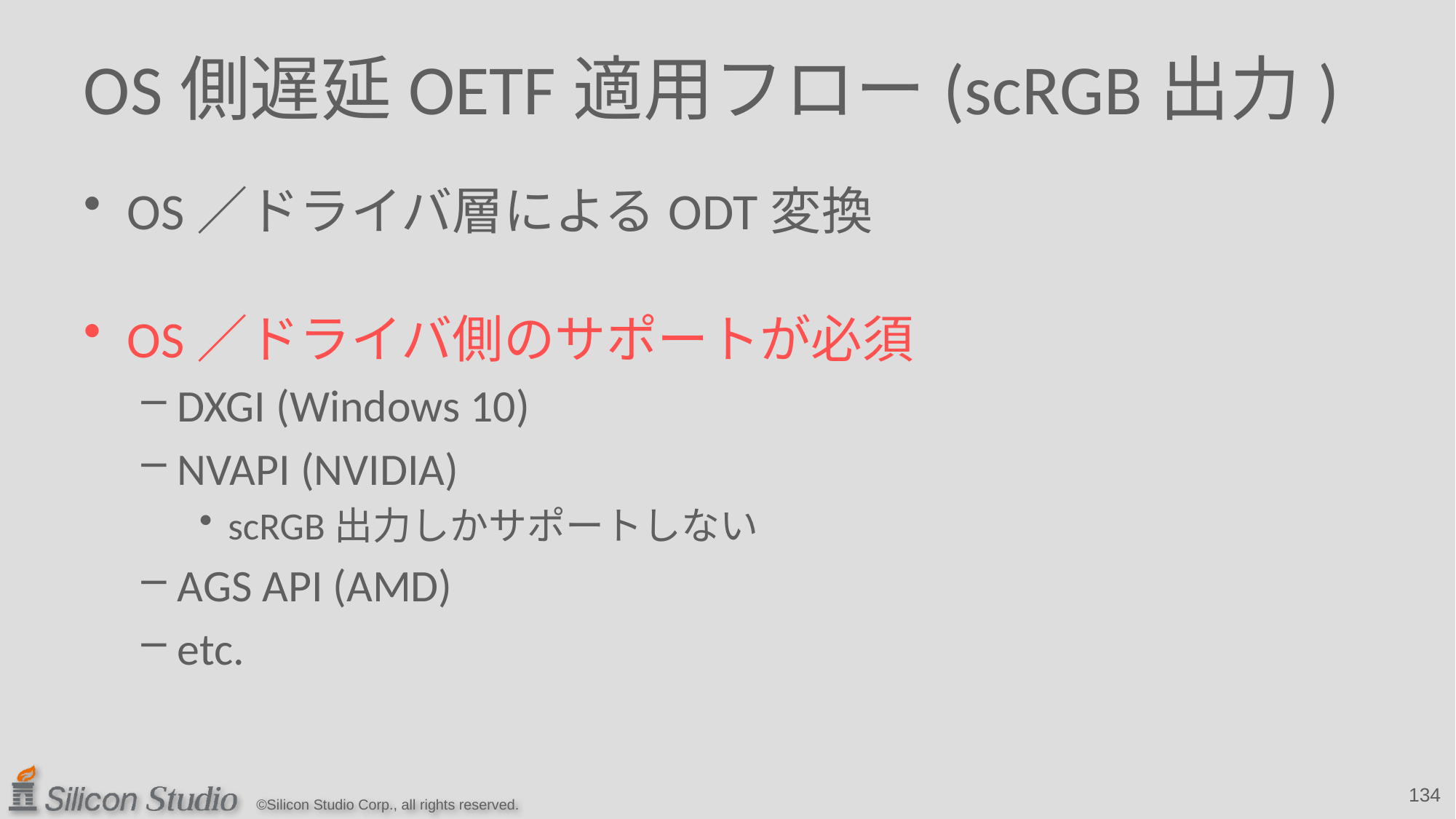

# OS側遅延OETF適用フロー(scRGB出力)
OS／ドライバ層によるODT変換

OS／ドライバ側のサポートが必須
DXGI (Windows 10)
NVAPI (NVIDIA)
scRGB出力しかサポートしない
AGS API (AMD)
etc.

134